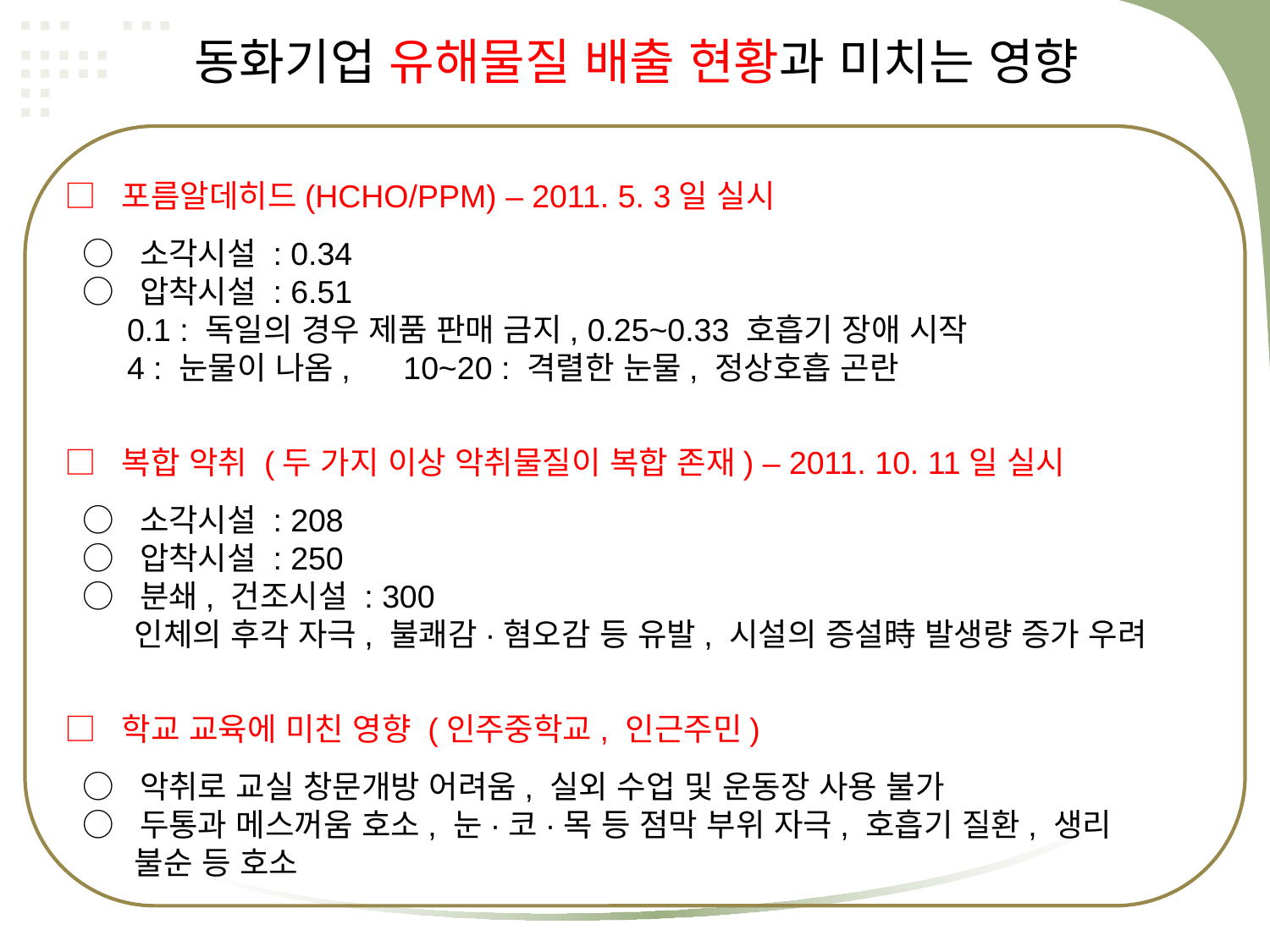

동화기업 유해물질 배출 현황과 미치는 영향

□  포름알데히드(HCHO/PPM) – 2011. 5. 3일 실시
  ○  소각시설 : 0.34
  ○  압착시설 : 6.51
       0.1 : 독일의 경우 제품 판매 금지, 0.25~0.33 호흡기 장애 시작
       4 : 눈물이 나옴,      10~20 : 격렬한 눈물, 정상호흡 곤란

□  복합 악취 (두 가지 이상 악취물질이 복합 존재) – 2011. 10. 11일 실시
  ○  소각시설 : 208
  ○  압착시설 : 250
  ○  분쇄, 건조시설 : 300
       인체의 후각 자극, 불쾌감·혐오감 등 유발, 시설의 증설時 발생량 증가 우려

□  학교 교육에 미친 영향 (인주중학교, 인근주민)
  ○  악취로 교실 창문개방 어려움, 실외 수업 및 운동장 사용 불가
  ○  두통과 메스꺼움 호소, 눈·코·목 등 점막 부위 자극, 호흡기 질환, 생리
       불순 등 호소